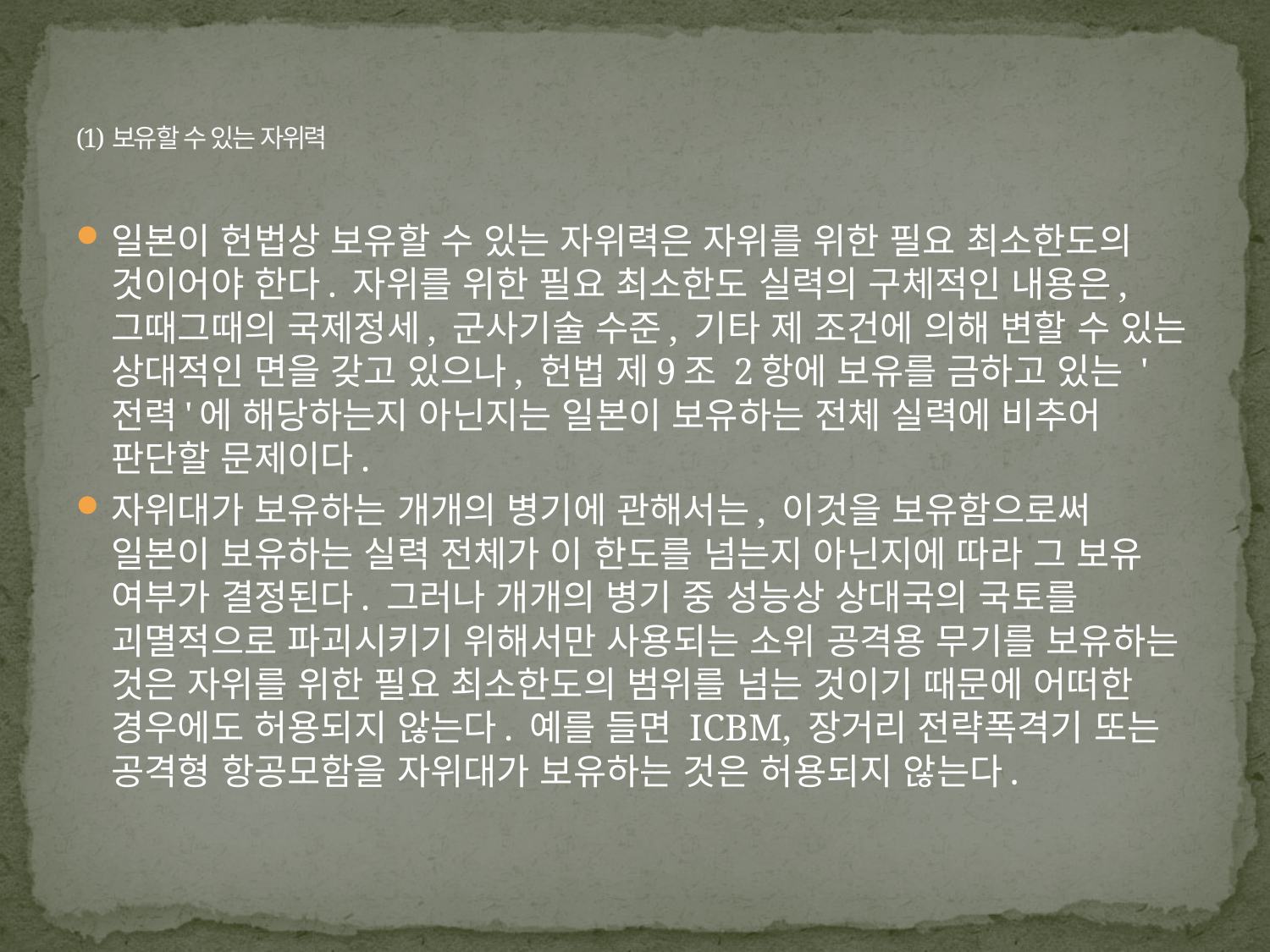

# (1) 보유할 수 있는 자위력
일본이 헌법상 보유할 수 있는 자위력은 자위를 위한 필요 최소한도의 것이어야 한다. 자위를 위한 필요 최소한도 실력의 구체적인 내용은, 그때그때의 국제정세, 군사기술 수준, 기타 제 조건에 의해 변할 수 있는 상대적인 면을 갖고 있으나, 헌법 제9조 2항에 보유를 금하고 있는 '전력'에 해당하는지 아닌지는 일본이 보유하는 전체 실력에 비추어 판단할 문제이다.
자위대가 보유하는 개개의 병기에 관해서는, 이것을 보유함으로써 일본이 보유하는 실력 전체가 이 한도를 넘는지 아닌지에 따라 그 보유 여부가 결정된다. 그러나 개개의 병기 중 성능상 상대국의 국토를 괴멸적으로 파괴시키기 위해서만 사용되는 소위 공격용 무기를 보유하는 것은 자위를 위한 필요 최소한도의 범위를 넘는 것이기 때문에 어떠한 경우에도 허용되지 않는다. 예를 들면 ICBM, 장거리 전략폭격기 또는 공격형 항공모함을 자위대가 보유하는 것은 허용되지 않는다.